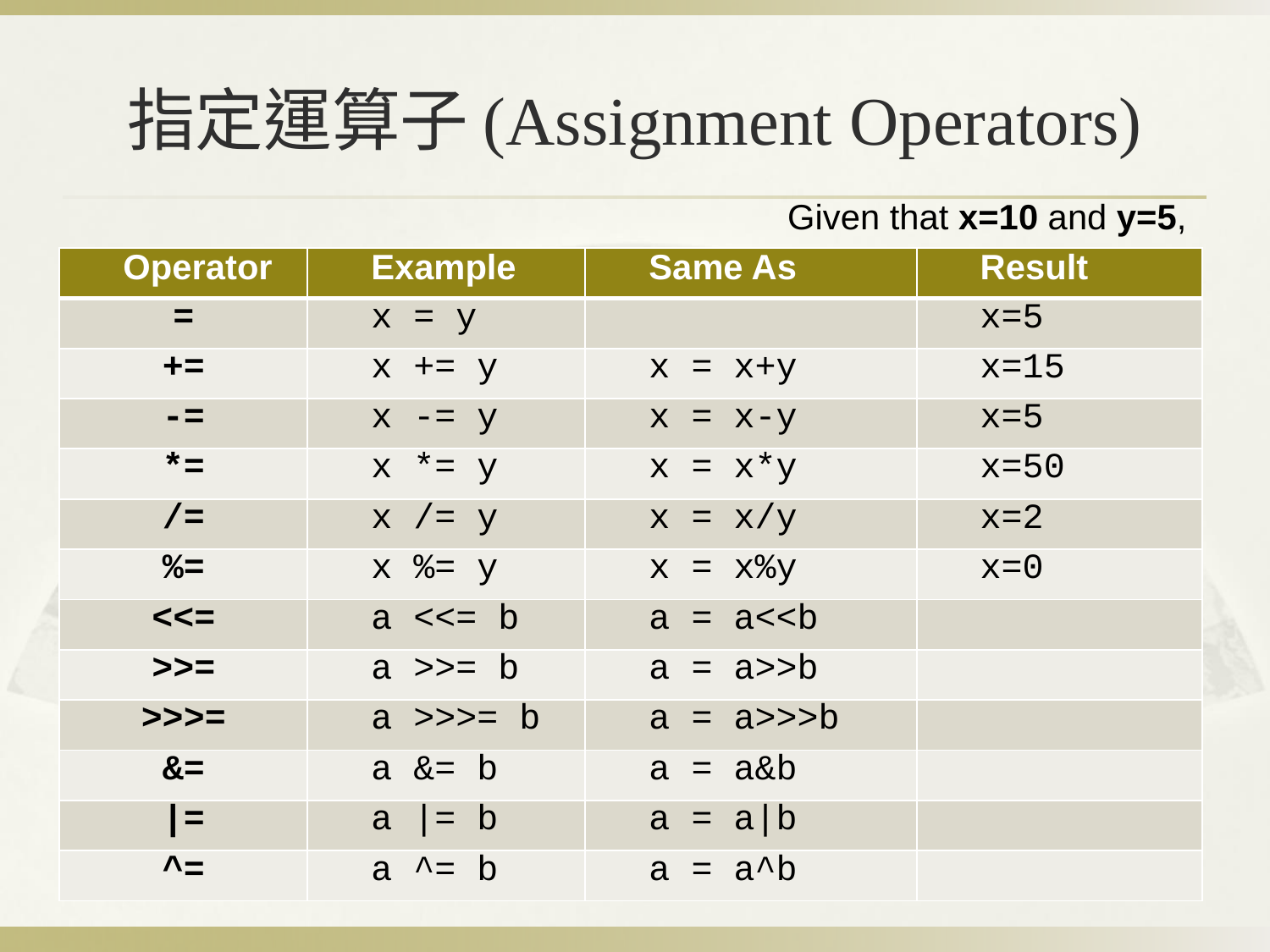

# 指定運算子(Assignment Operators)
Given that x=10 and y=5,
| Operator | Example | Same As | Result |
| --- | --- | --- | --- |
| = | x = y |  | x=5 |
| += | x += y | x = x+y | x=15 |
| -= | x -= y | x = x-y | x=5 |
| \*= | x \*= y | x = x\*y | x=50 |
| /= | x /= y | x = x/y | x=2 |
| %= | x %= y | x = x%y | x=0 |
| <<= | a <<= b | a = a<<b |  |
| >>= | a >>= b | a = a>>b |  |
| >>>= | a >>>= b | a = a>>>b |  |
| &= | a &= b | a = a&b |  |
| |= | a |= b | a = a|b |  |
| ^= | a ^= b | a = a^b |  |